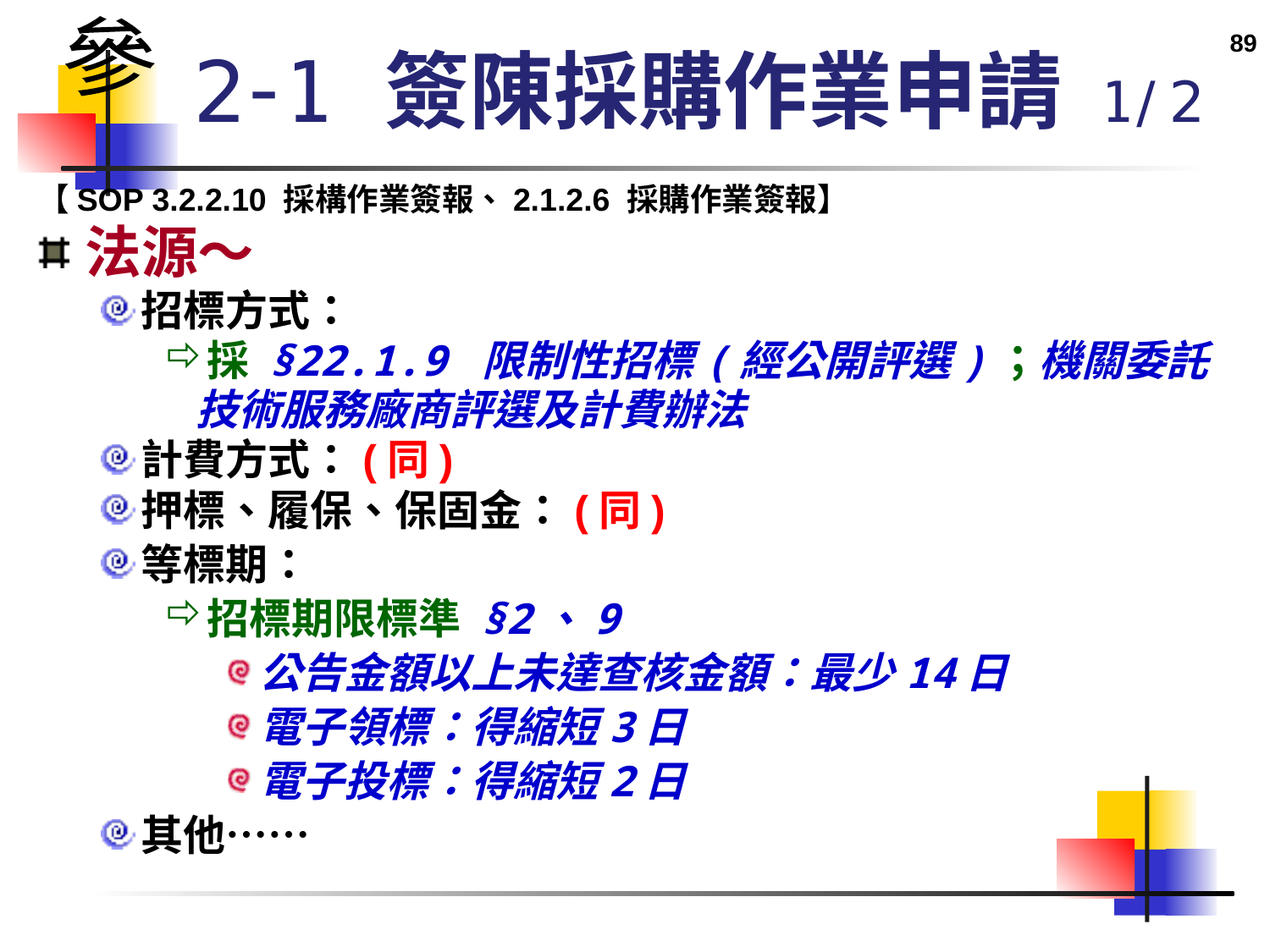

89
參
# 2-1 簽陳採購作業申請 1/2
【SOP 3.2.2.10 採構作業簽報、2.1.2.6 採購作業簽報】
法源～
招標方式：
採 §22.1.9 限制性招標(經公開評選)；機關委託技術服務廠商評選及計費辦法
計費方式：(同)
押標、履保、保固金：(同)
等標期：
招標期限標準 §2、9
公告金額以上未達查核金額：最少14日
電子領標：得縮短3日
電子投標：得縮短2日
其他……